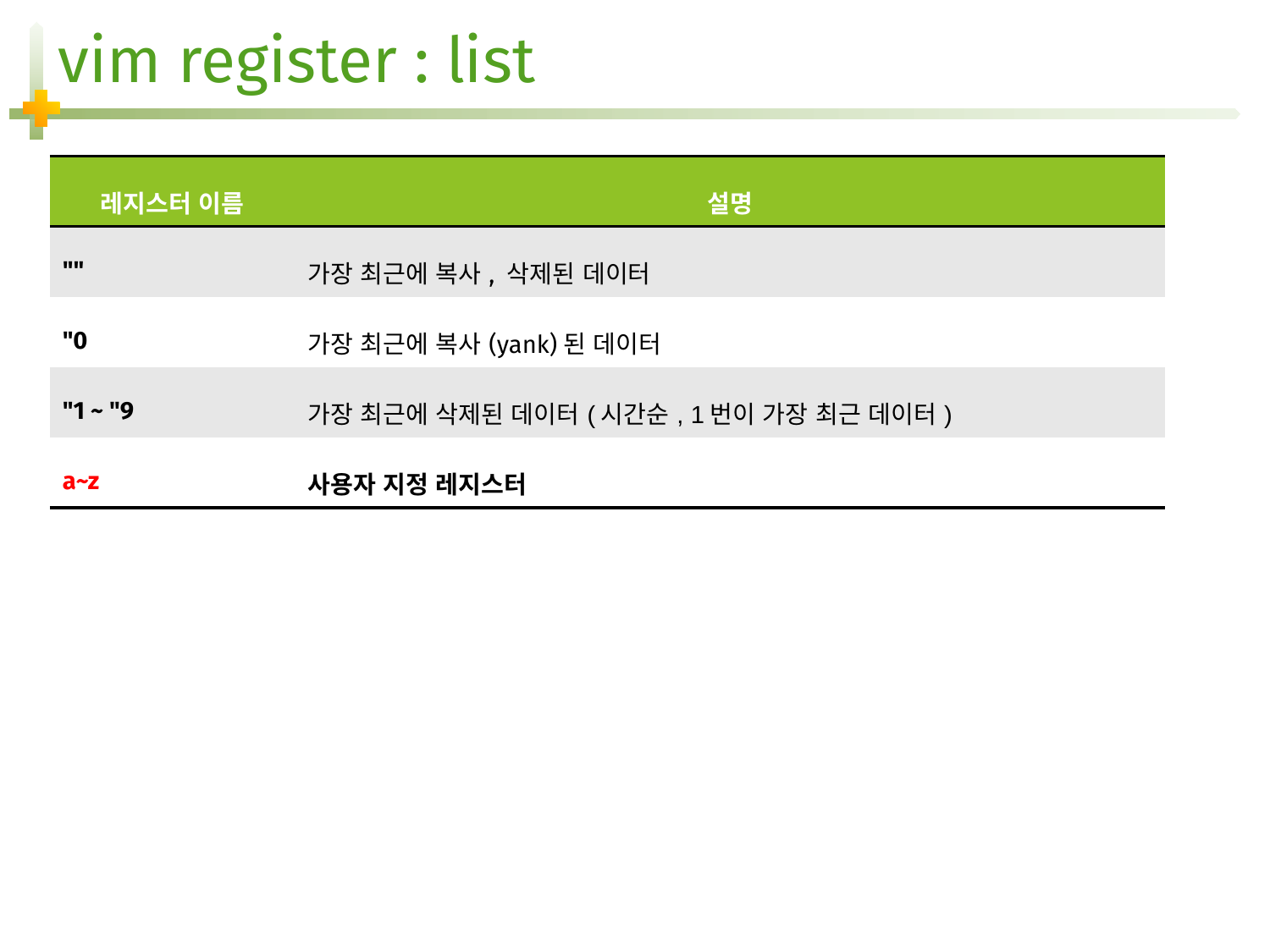

# vim register : list
| 레지스터 이름 | 설명 |
| --- | --- |
| "" | 가장 최근에 복사, 삭제된 데이터 |
| "0 | 가장 최근에 복사(yank)된 데이터 |
| "1 ~ "9 | 가장 최근에 삭제된 데이터(시간순, 1번이 가장 최근 데이터) |
| a~z | 사용자 지정 레지스터 |